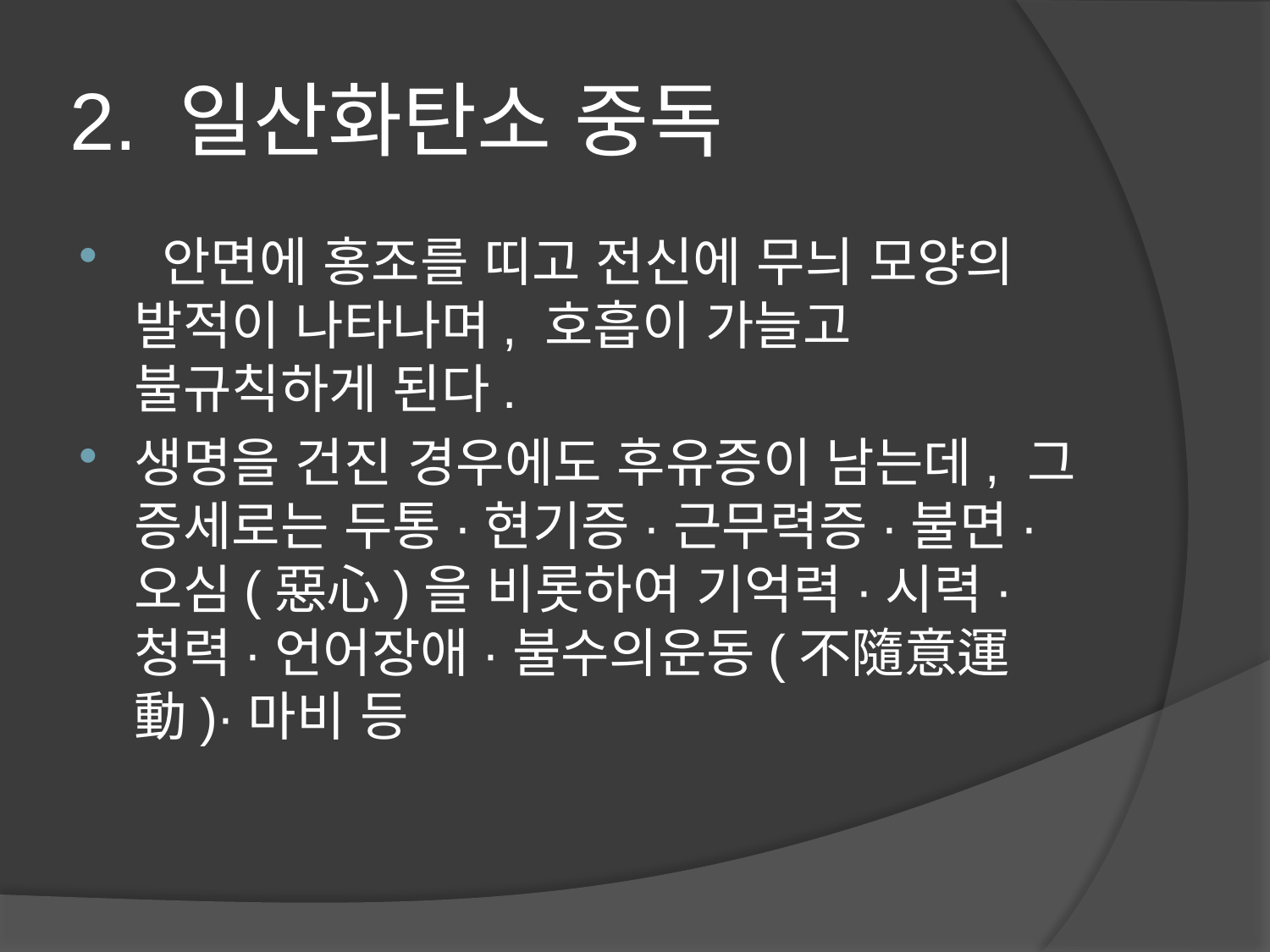

# 2. 일산화탄소 중독
 안면에 홍조를 띠고 전신에 무늬 모양의 발적이 나타나며, 호흡이 가늘고 불규칙하게 된다.
생명을 건진 경우에도 후유증이 남는데, 그 증세로는 두통·현기증·근무력증·불면·오심(惡心)을 비롯하여 기억력·시력·청력·언어장애·불수의운동(不隨意運動)·마비 등